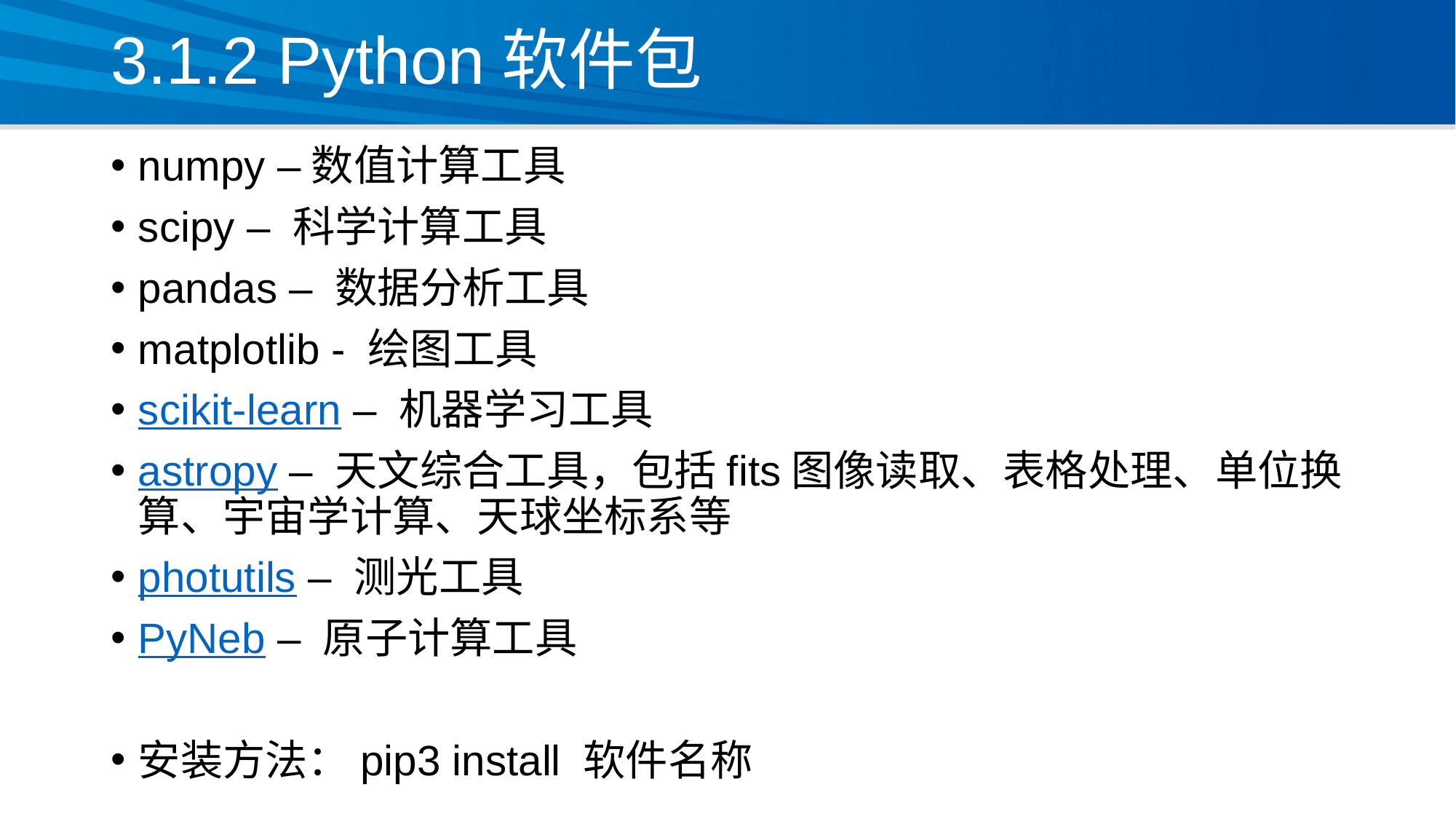

# 3.1.2 Python软件包
numpy –数值计算工具
scipy – 科学计算工具
pandas – 数据分析工具
matplotlib - 绘图工具
scikit-learn – 机器学习工具
astropy – 天文综合工具，包括fits图像读取、表格处理、单位换算、宇宙学计算、天球坐标系等
photutils – 测光工具
PyNeb – 原子计算工具

安装方法：pip3 install 软件名称